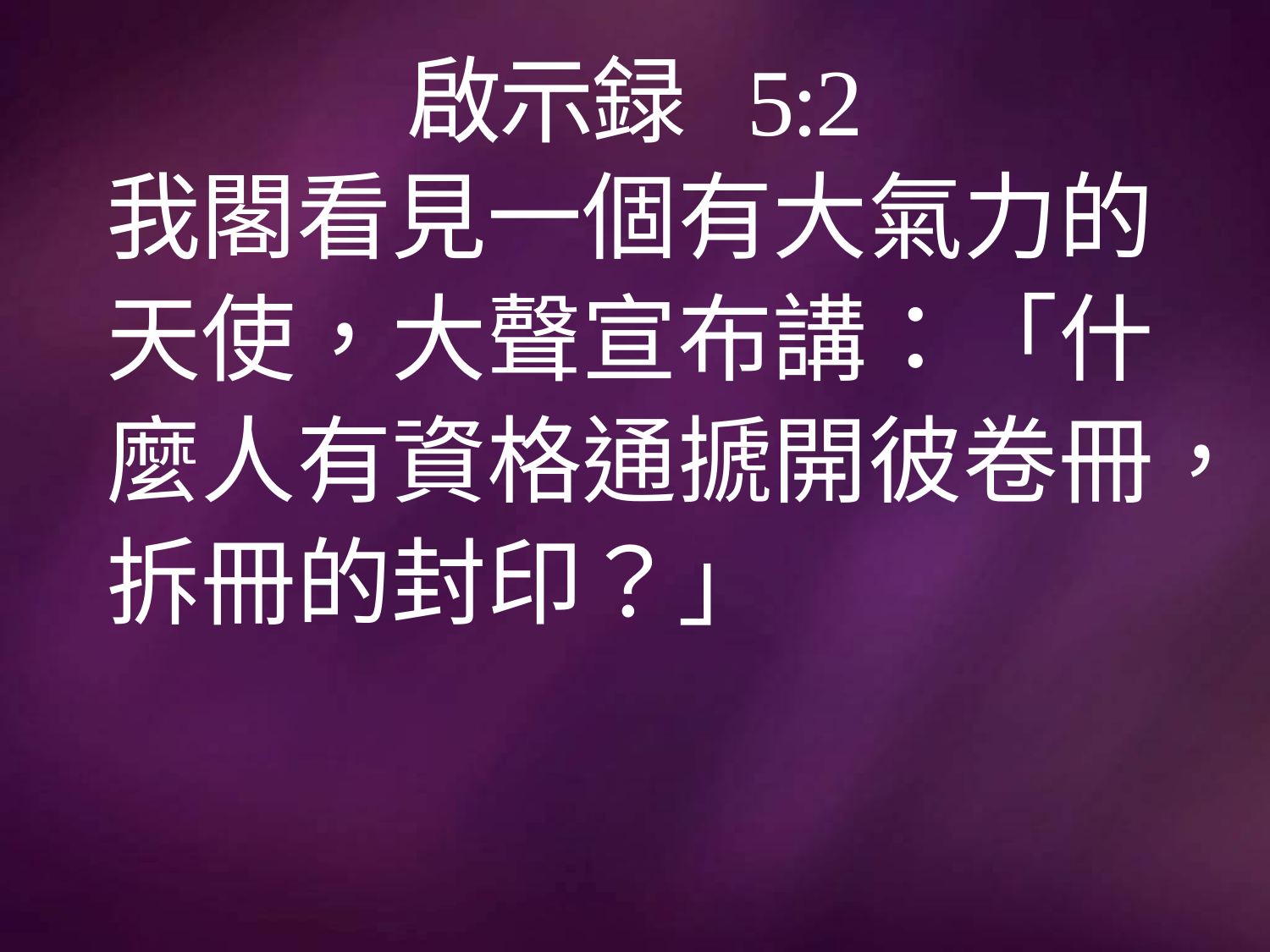

# 啟示録  5:2
我閣看見一個有大氣力的
天使，大聲宣布講：「什
麼人有資格通搋開彼卷冊，
拆冊的封印？」